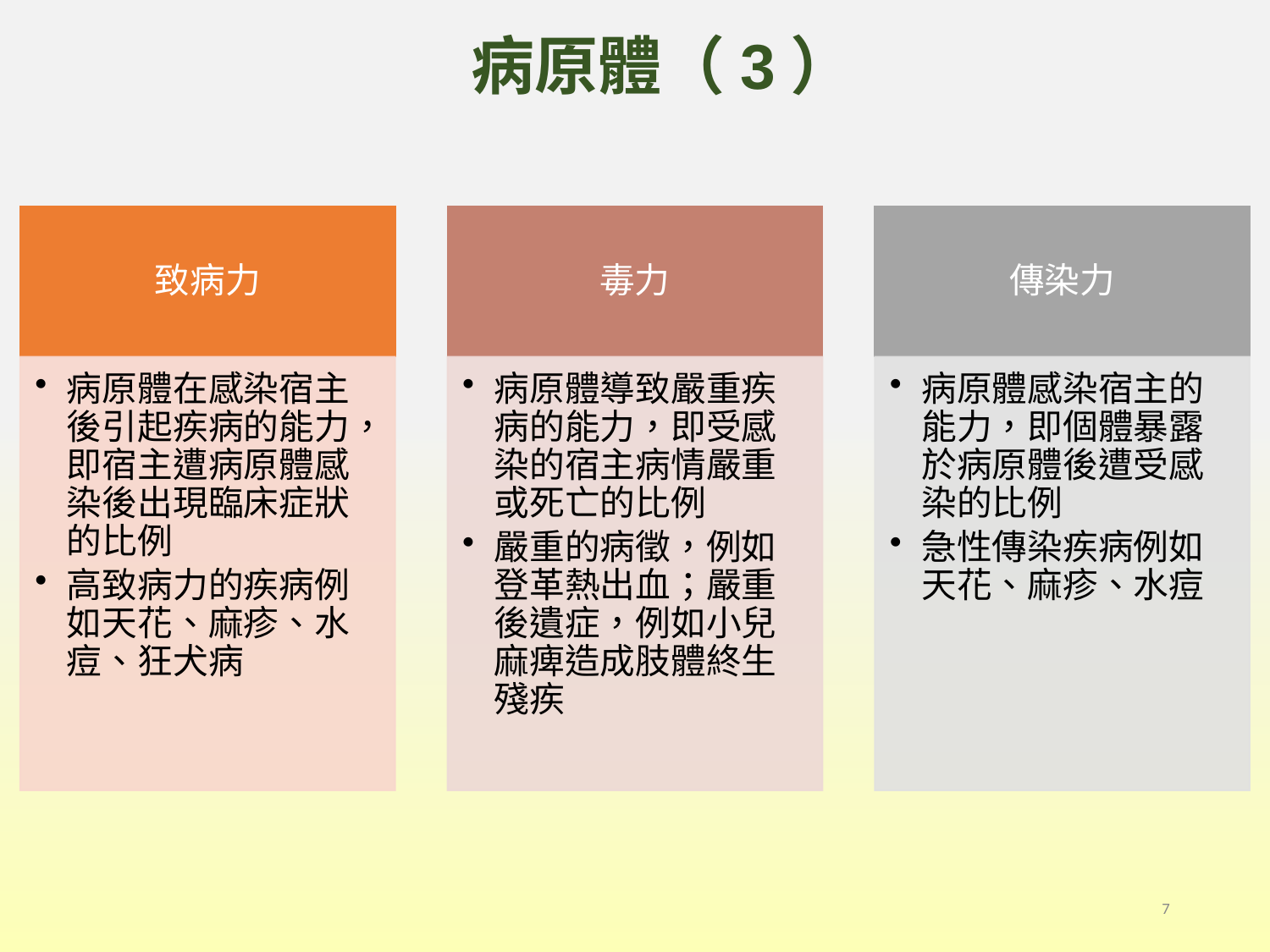

# 病原體（3）
致病力
病原體在感染宿主後引起疾病的能力，即宿主遭病原體感染後出現臨床症狀的比例
高致病力的疾病例如天花、麻疹、水痘、狂犬病
毒力
病原體導致嚴重疾病的能力，即受感染的宿主病情嚴重或死亡的比例
嚴重的病徵，例如登革熱出血；嚴重後遺症，例如小兒麻痺造成肢體終生殘疾
傳染力
病原體感染宿主的能力，即個體暴露於病原體後遭受感染的比例
急性傳染疾病例如天花、麻疹、水痘
7